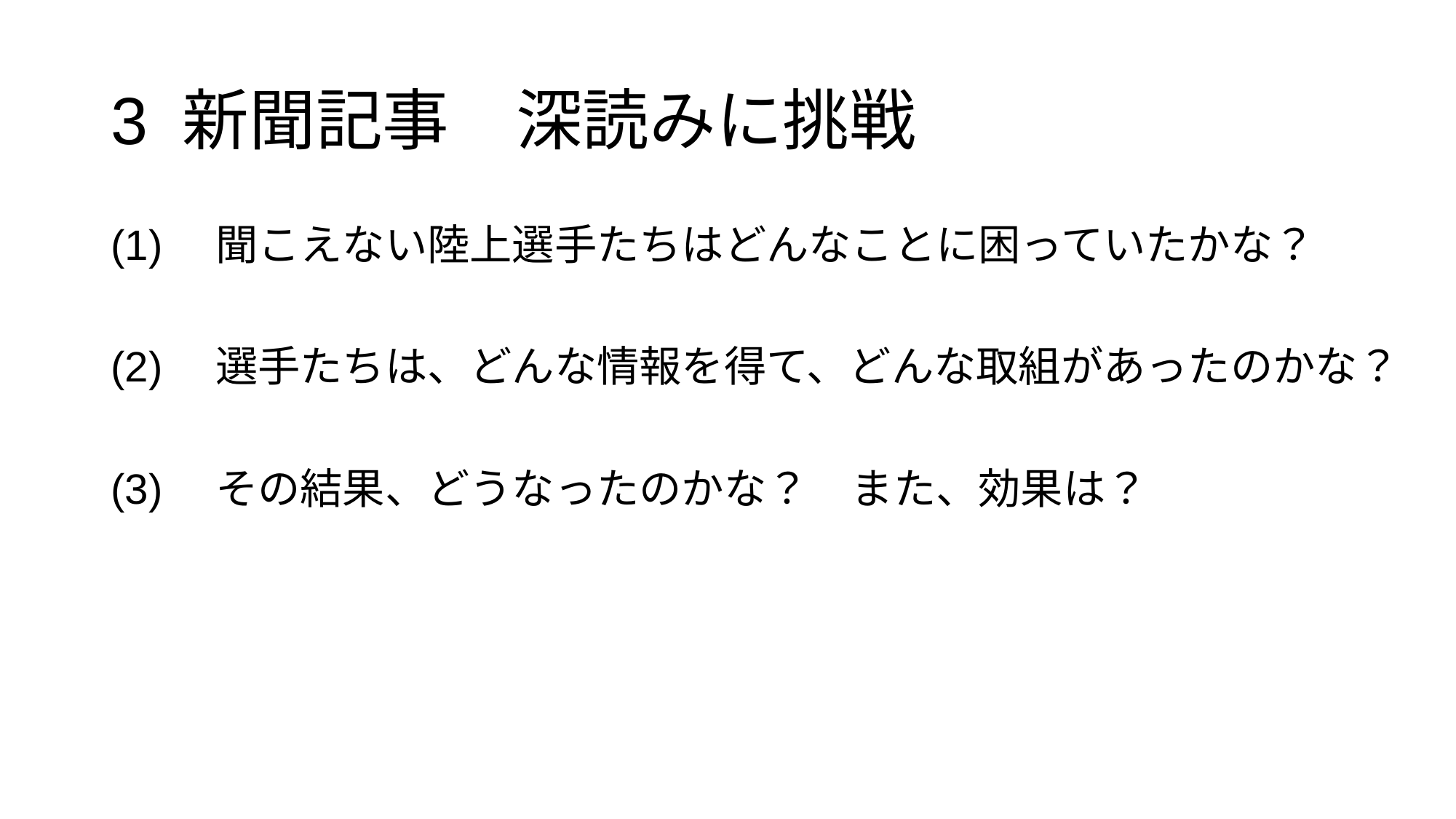

# 3 新聞記事　深読みに挑戦
(1)　聞こえない陸上選手たちはどんなことに困っていたかな？

(2)　選手たちは、どんな情報を得て、どんな取組があったのかな？

(3)　その結果、どうなったのかな？　また、効果は？